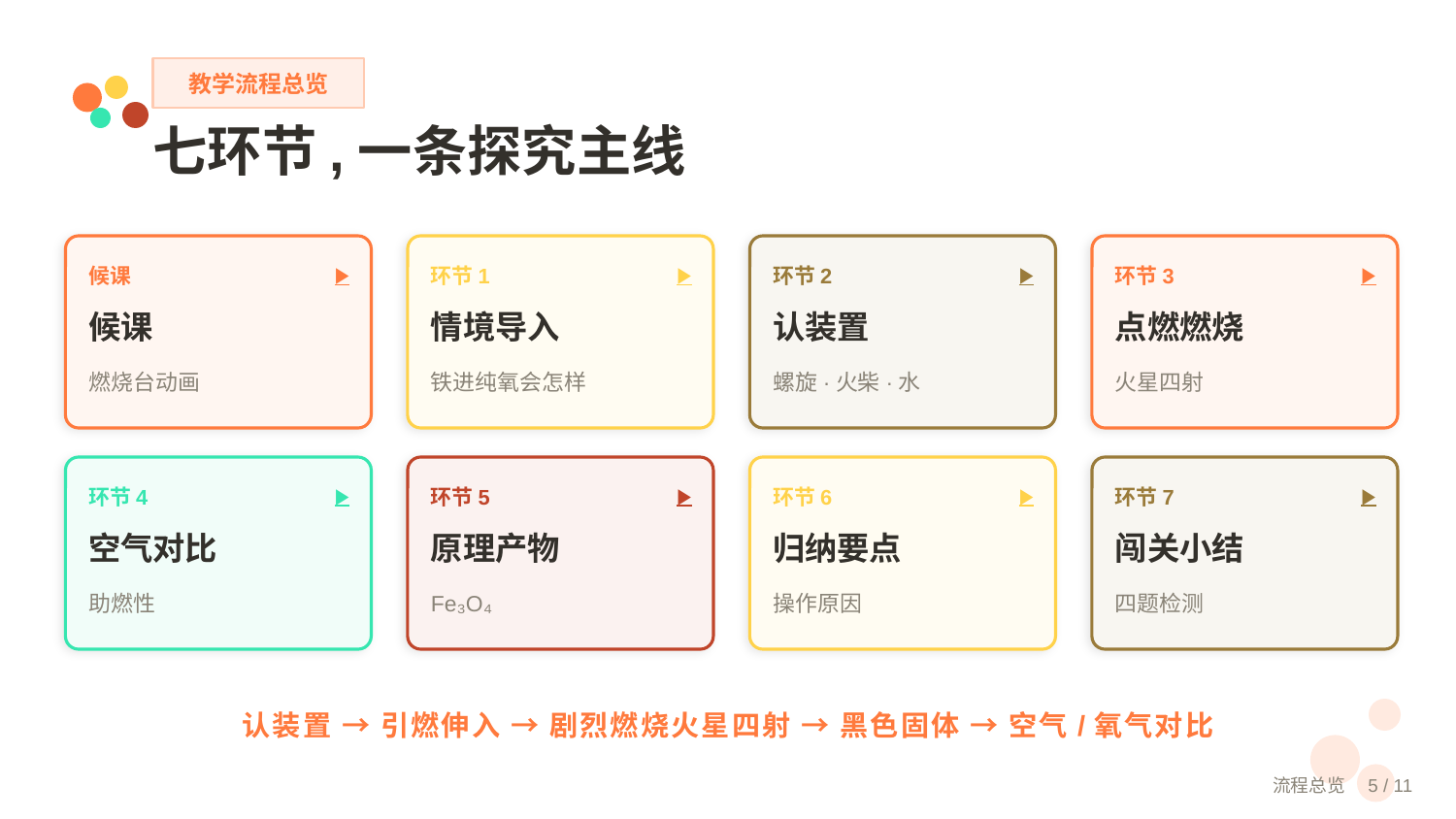

教学流程总览

七环节,一条探究主线

▶
▶
▶
▶
候课
环节1
环节2
环节3
候课
情境导入
认装置
点燃燃烧
燃烧台动画
铁进纯氧会怎样
螺旋·火柴·水
火星四射

▶
▶
▶
▶
环节4
环节5
环节6
环节7
空气对比
原理产物
归纳要点
闯关小结
助燃性
Fe₃O₄
操作原因
四题检测
认装置 → 引燃伸入 → 剧烈燃烧火星四射 → 黑色固体 → 空气/氧气对比

流程总览　5 / 11